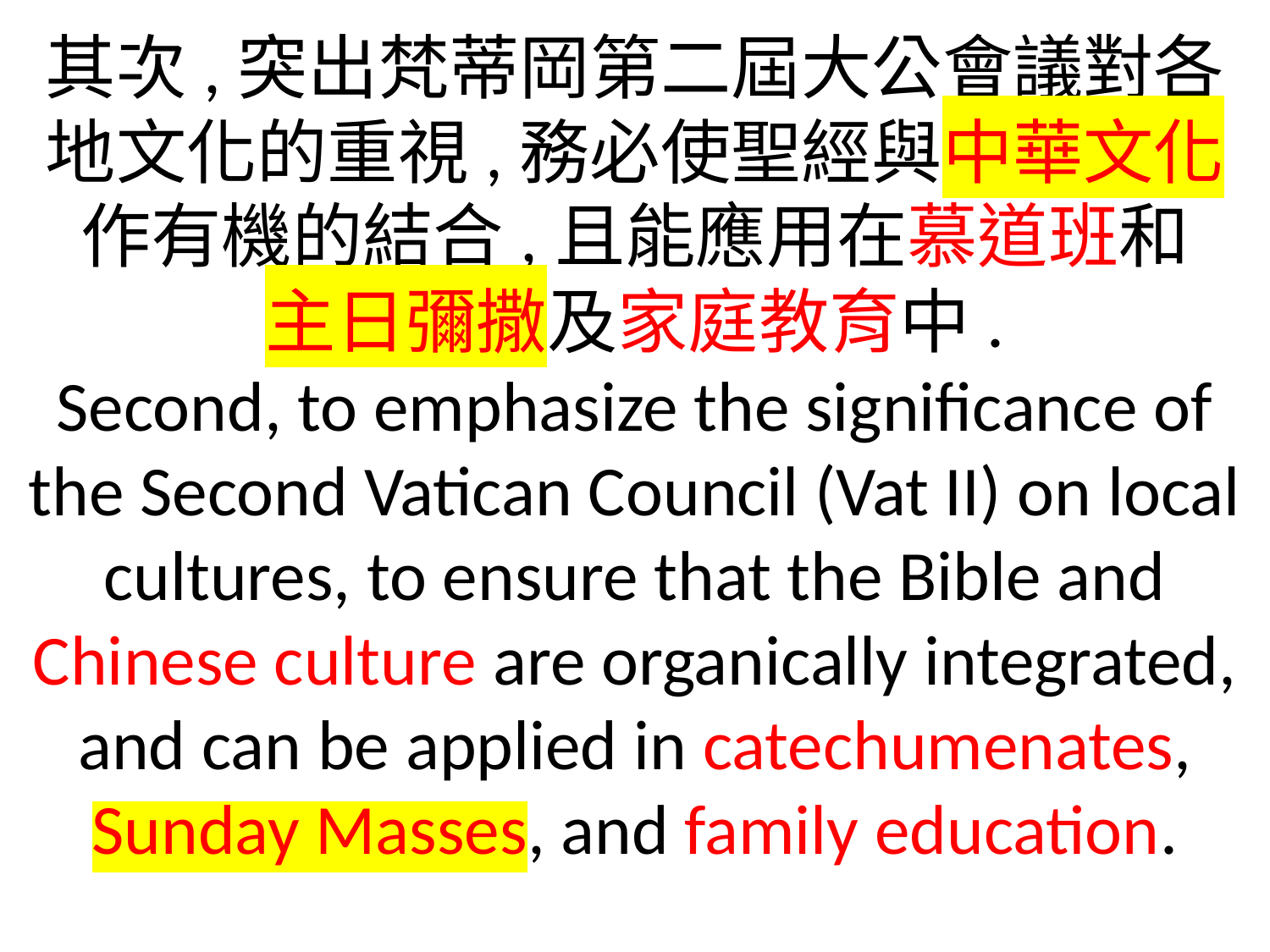

其次,突出梵蒂岡第二屆大公會議對各地文化的重視,務必使聖經與中華文化
作有機的結合,且能應用在慕道班和
主日彌撒及家庭教育中.
Second, to emphasize the significance of the Second Vatican Council (Vat II) on local cultures, to ensure that the Bible and Chinese culture are organically integrated, and can be applied in catechumenates, Sunday Masses, and family education.